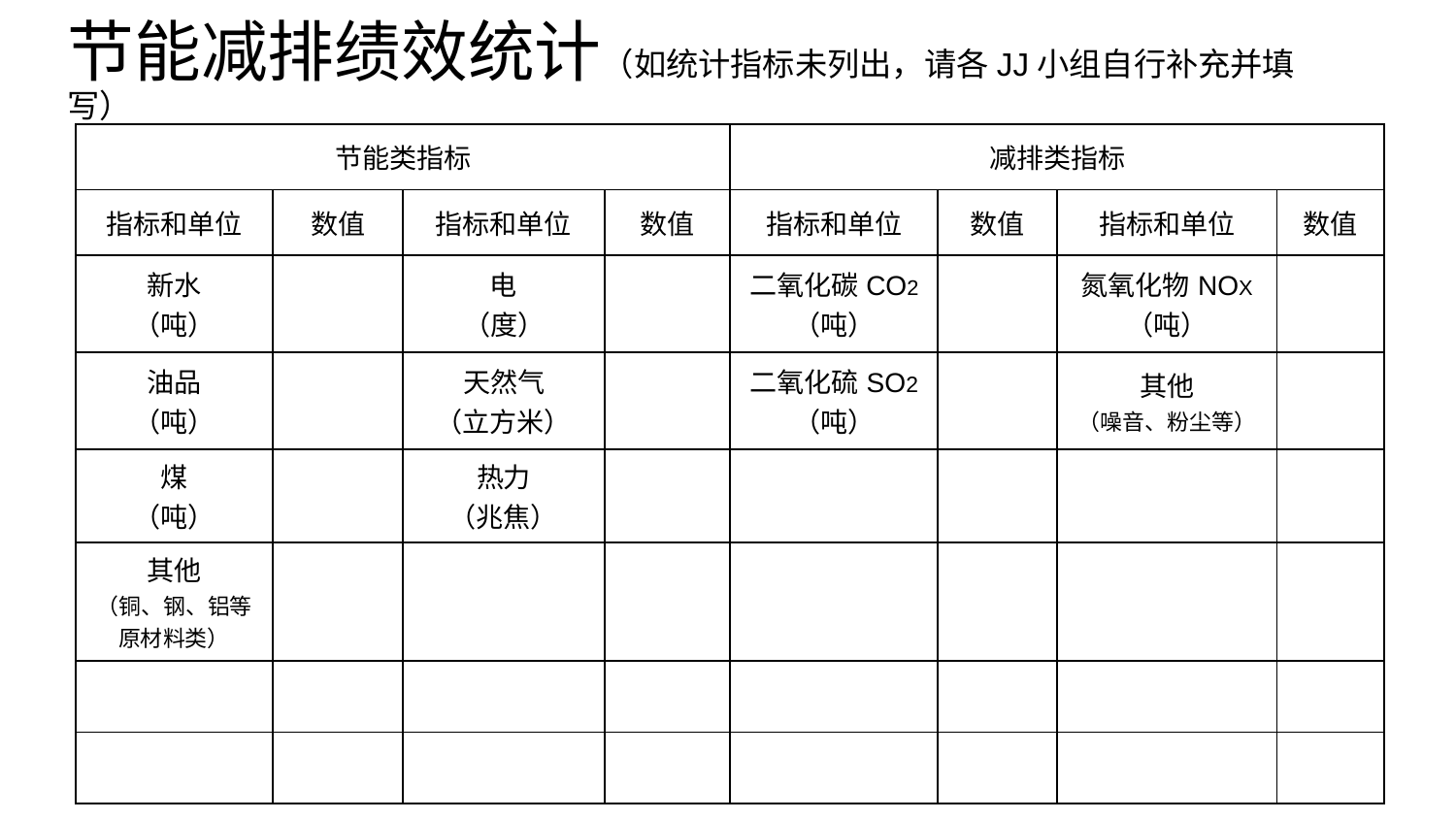

# 节能减排绩效统计（如统计指标未列出，请各JJ小组自行补充并填写）
| 节能类指标 |  |  |  | 减排类指标 |  |  |  |
| --- | --- | --- | --- | --- | --- | --- | --- |
| 指标和单位 | 数值 | 指标和单位 | 数值 | 指标和单位 | 数值 | 指标和单位 | 数值 |
| 新水 （吨） |  | 电 （度） |  | 二氧化碳CO2 （吨） |  | 氮氧化物NOX （吨） |  |
| 油品 （吨） |  | 天然气 （立方米） |  | 二氧化硫SO2 （吨） |  | 其他 （噪音、粉尘等） |  |
| 煤 （吨） |  | 热力 （兆焦） |  |  |  |  |  |
| 其他 （铜、钢、铝等原材料类） |  |  |  |  |  |  |  |
|  |  |  |  |  |  |  |  |
|  |  |  |  |  |  |  |  |